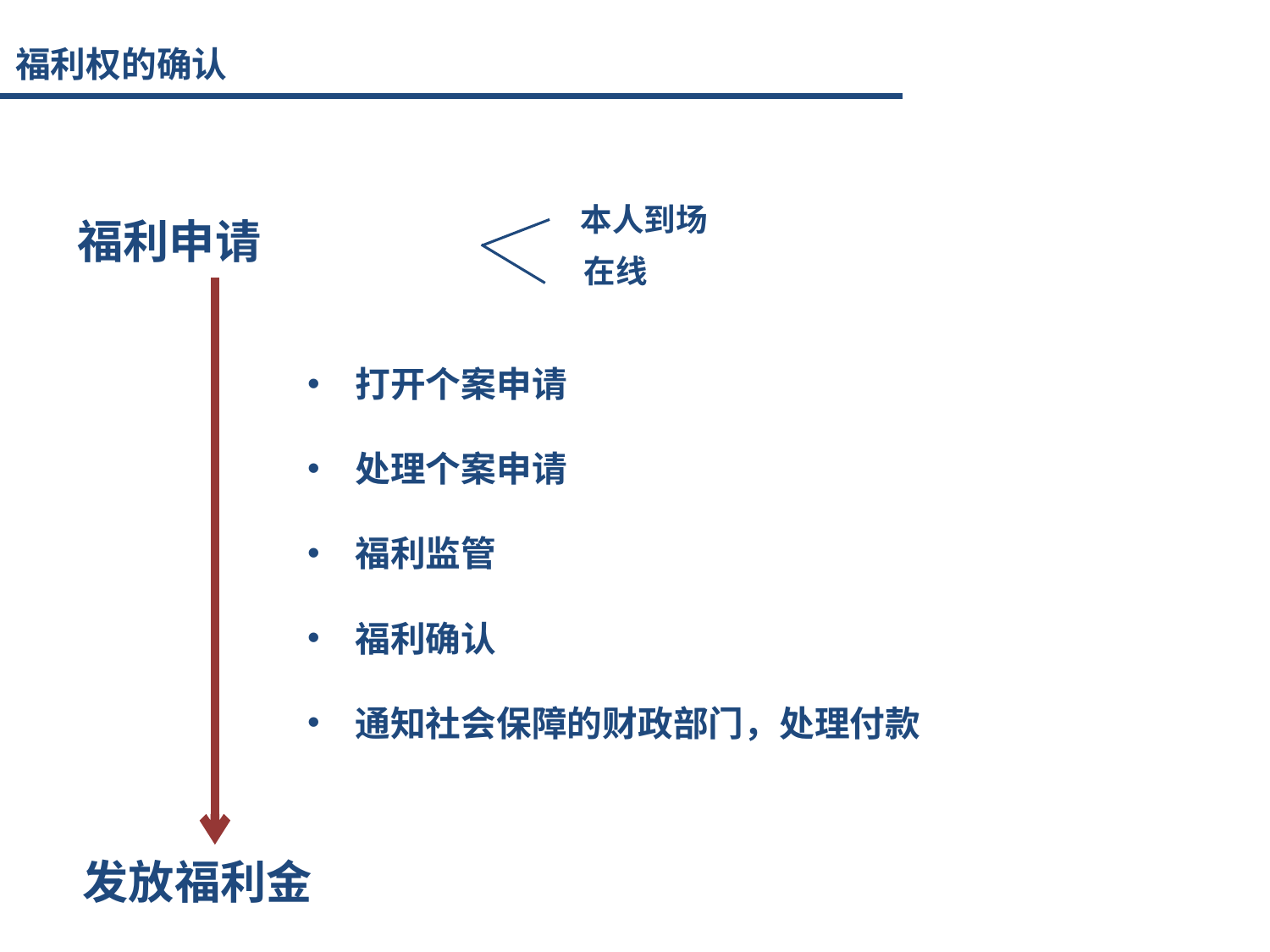

福利权的确认
本人到场
福利申请
在线
打开个案申请

处理个案申请

福利监管

福利确认

通知社会保障的财政部门，处理付款
发放福利金